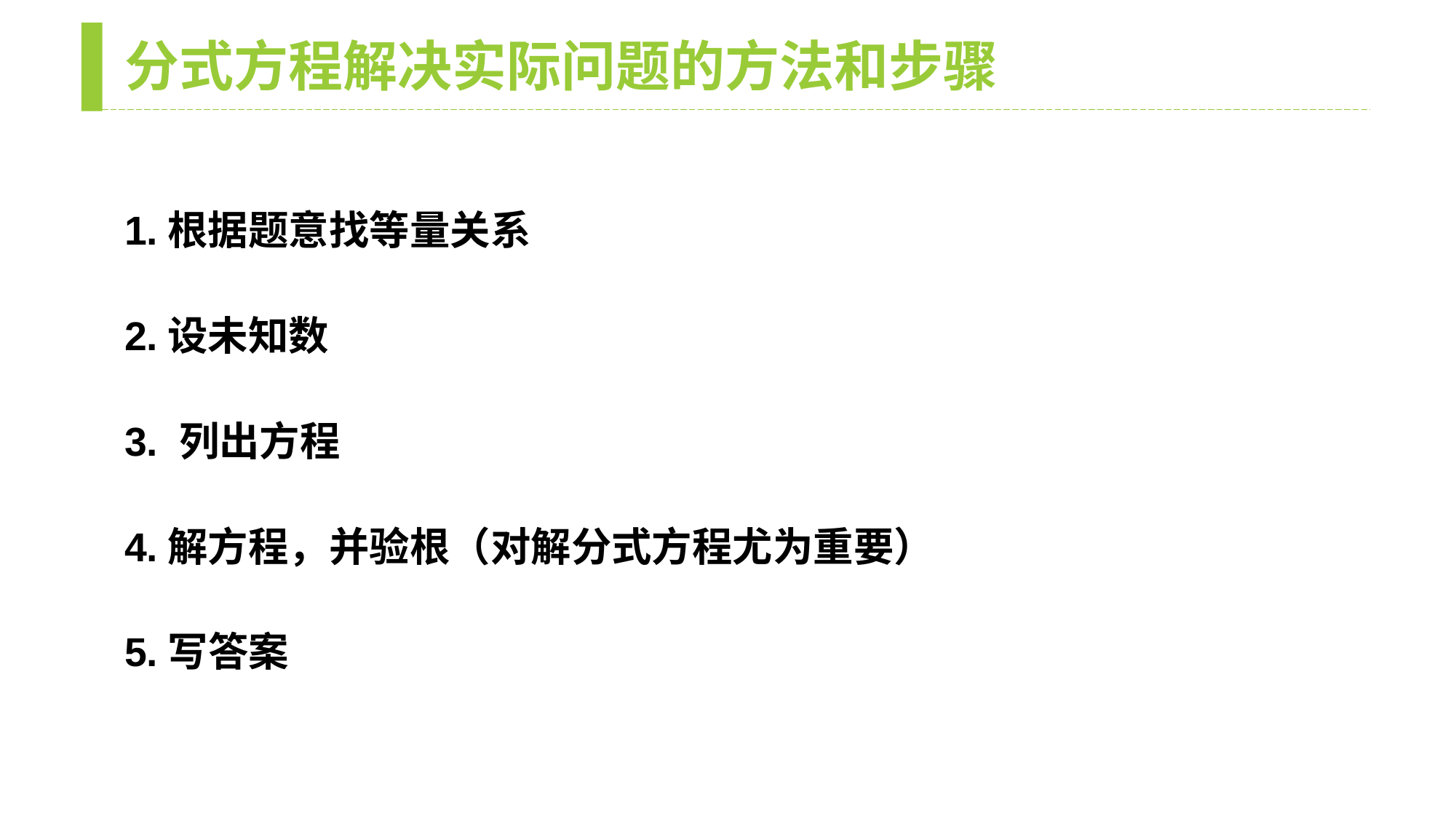

分式方程解决实际问题的方法和步骤
1.根据题意找等量关系
2.设未知数
3. 列出方程
4.解方程，并验根（对解分式方程尤为重要）
5.写答案